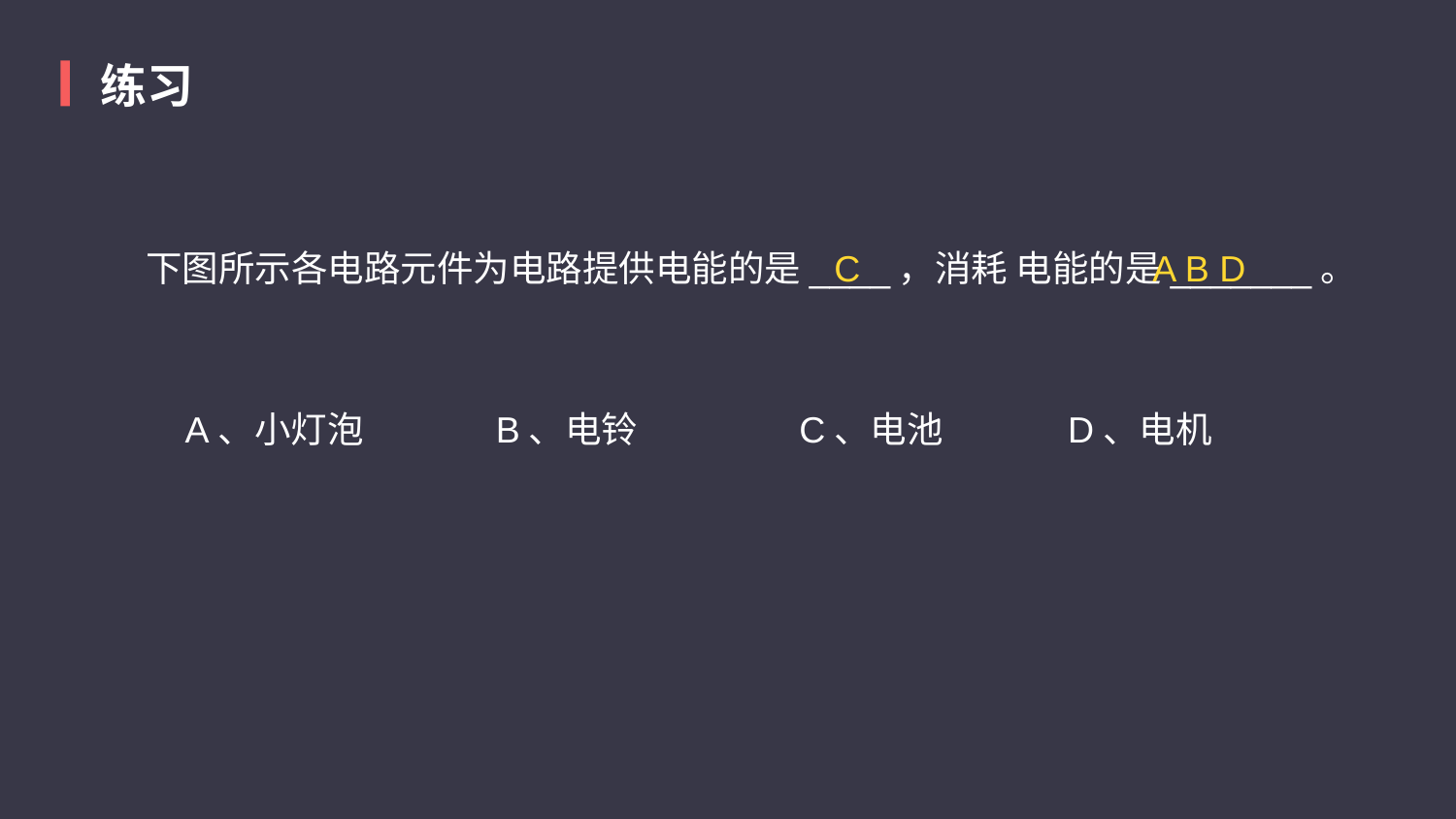

练习

下图所示各电路元件为电路提供电能的是____，消耗 电能的是_______。
C
A B D
A、小灯泡
B、电铃
C、电池
D、电机